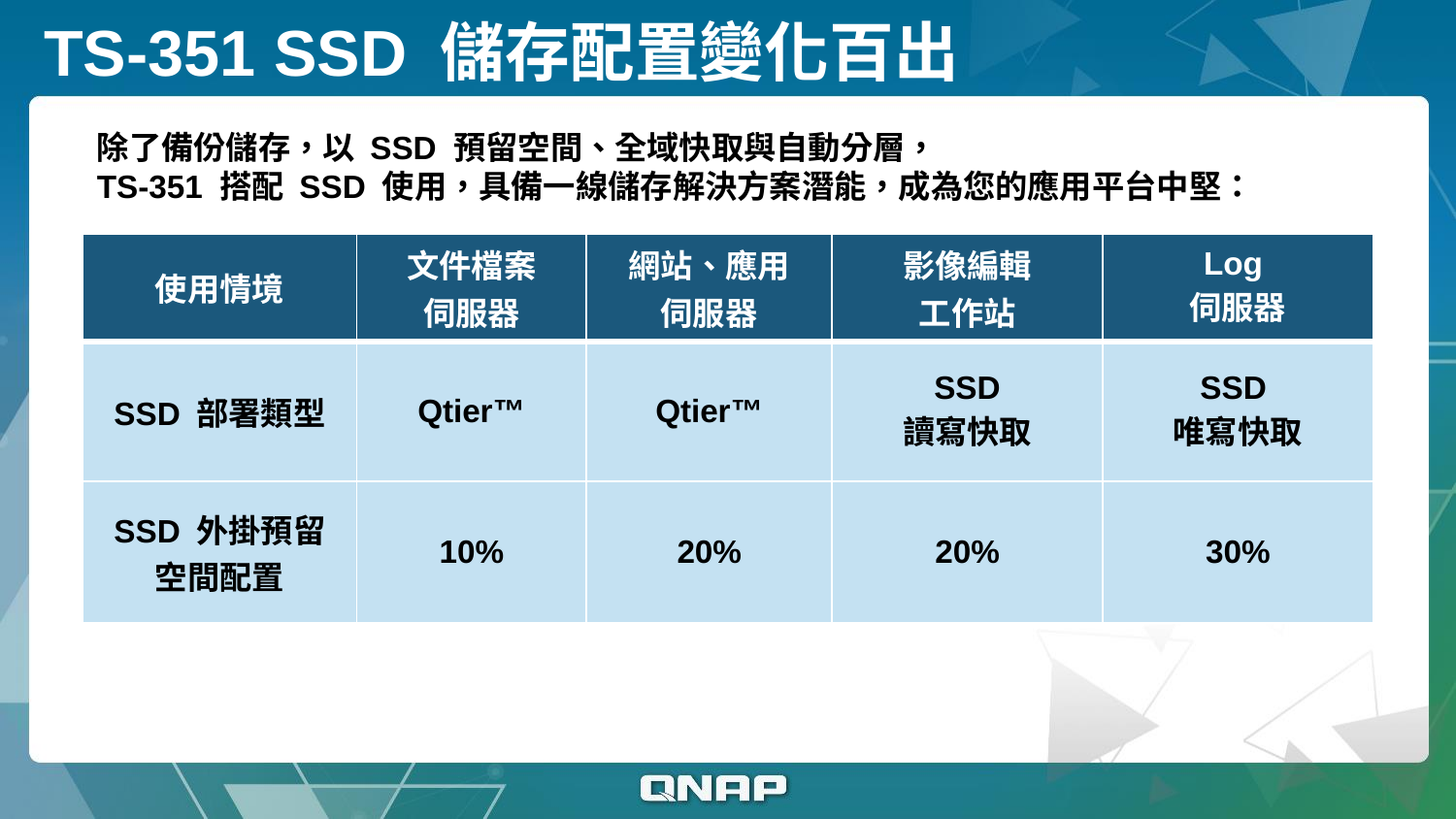

# TS-351 SSD 儲存配置變化百出
除了備份儲存，以 SSD 預留空間、全域快取與自動分層，
TS-351 搭配 SSD 使用，具備一線儲存解決方案潛能，成為您的應用平台中堅：
| 使用情境 | 文件檔案 伺服器 | 網站、應用 伺服器 | 影像編輯 工作站 | Log 伺服器 |
| --- | --- | --- | --- | --- |
| SSD 部署類型 | Qtier™ | Qtier™ | SSD 讀寫快取 | SSD 唯寫快取 |
| SSD 外掛預留 空間配置 | 10% | 20% | 20% | 30% |